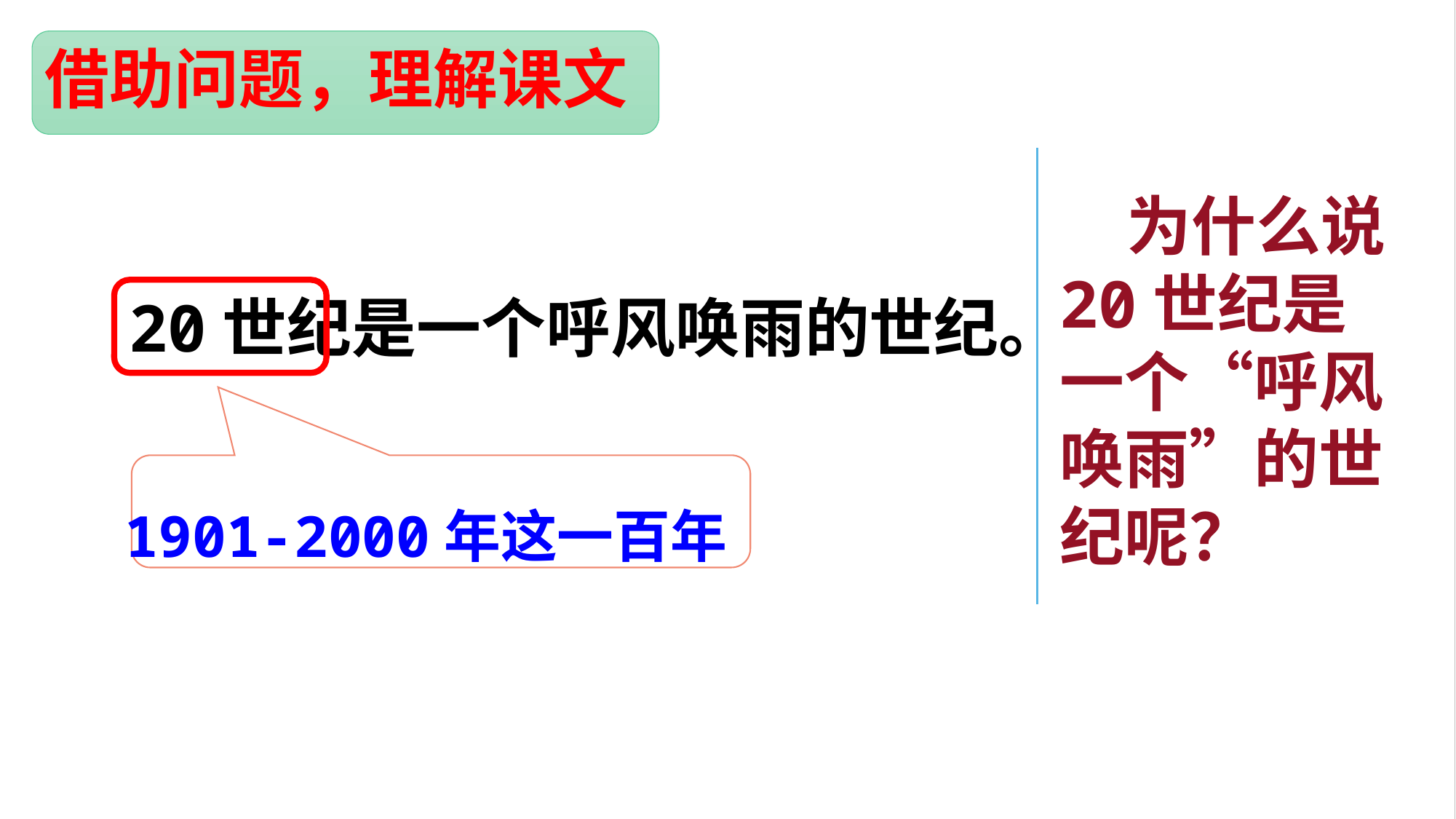

借助问题，理解课文

    为什么说20世纪是一个“呼风唤雨”的世纪呢？
20世纪是一个呼风唤雨的世纪。

1901-2000年这一百年